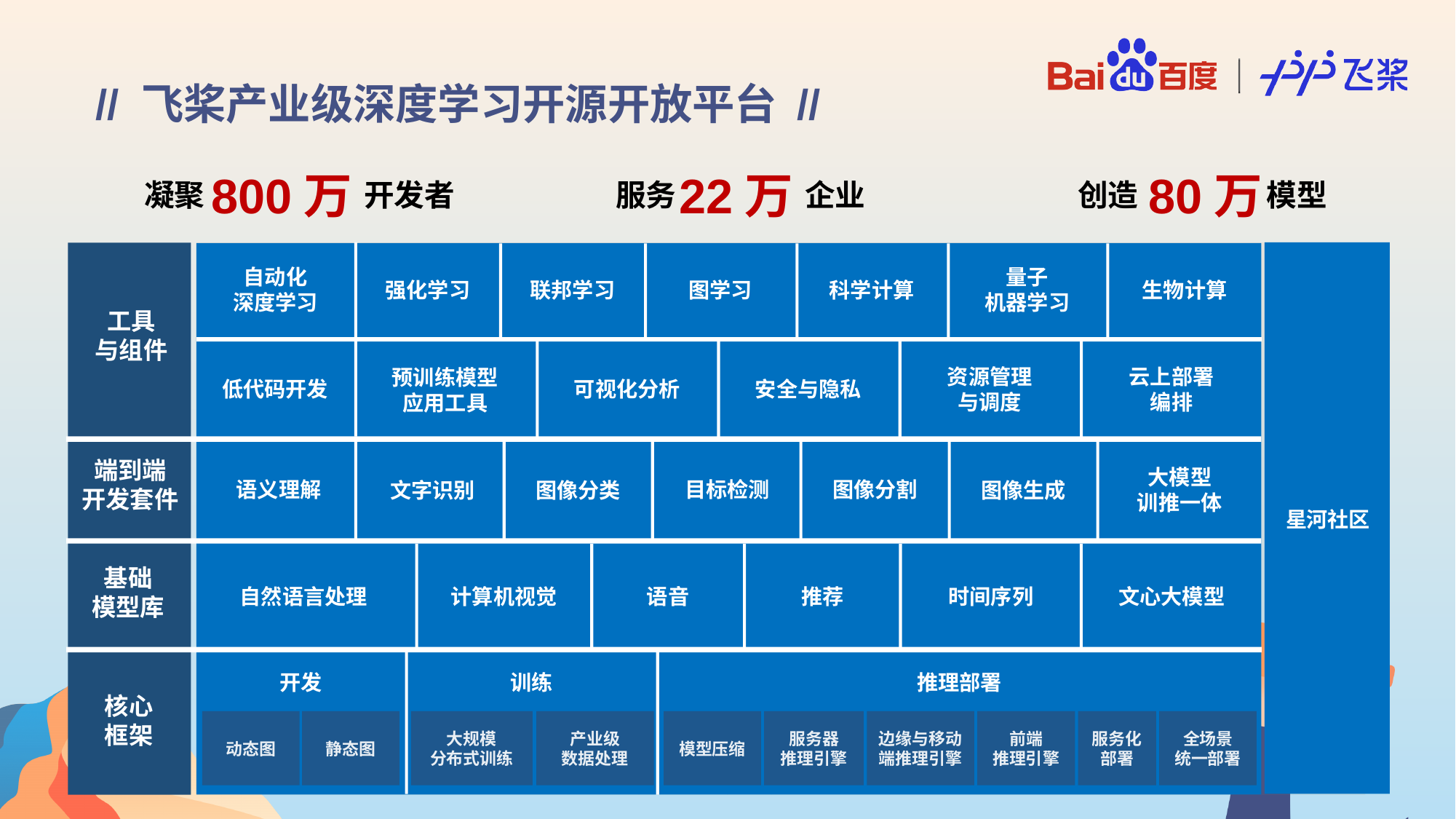

// 飞桨产业级深度学习开源开放平台 //
800万
22万
80万
凝聚
开发者
服务
企业
创造
模型

量子
机器学习
强化学习
联邦学习
图学习
科学计算
生物计算
自动化
深度学习

低代码开发
可视化分析
安全与隐私
资源管理
与调度
云上部署
编排
预训练模型
应用工具

星河社区

语义理解
目标检测
文字识别
图像分类
图像生成
图像分割
大模型
训推一体

自然语言处理
时间序列
文心大模型
计算机视觉
语音
推荐

训练
推理部署
开发
动态图
静态图
大规模
分布式训练
产业级
数据处理
模型压缩
服务器
推理引擎
边缘与移动
端推理引擎
前端
推理引擎
服务化
部署
全场景
统一部署

工具
与组件
端到端
开发套件
基础
模型库
核心
框架